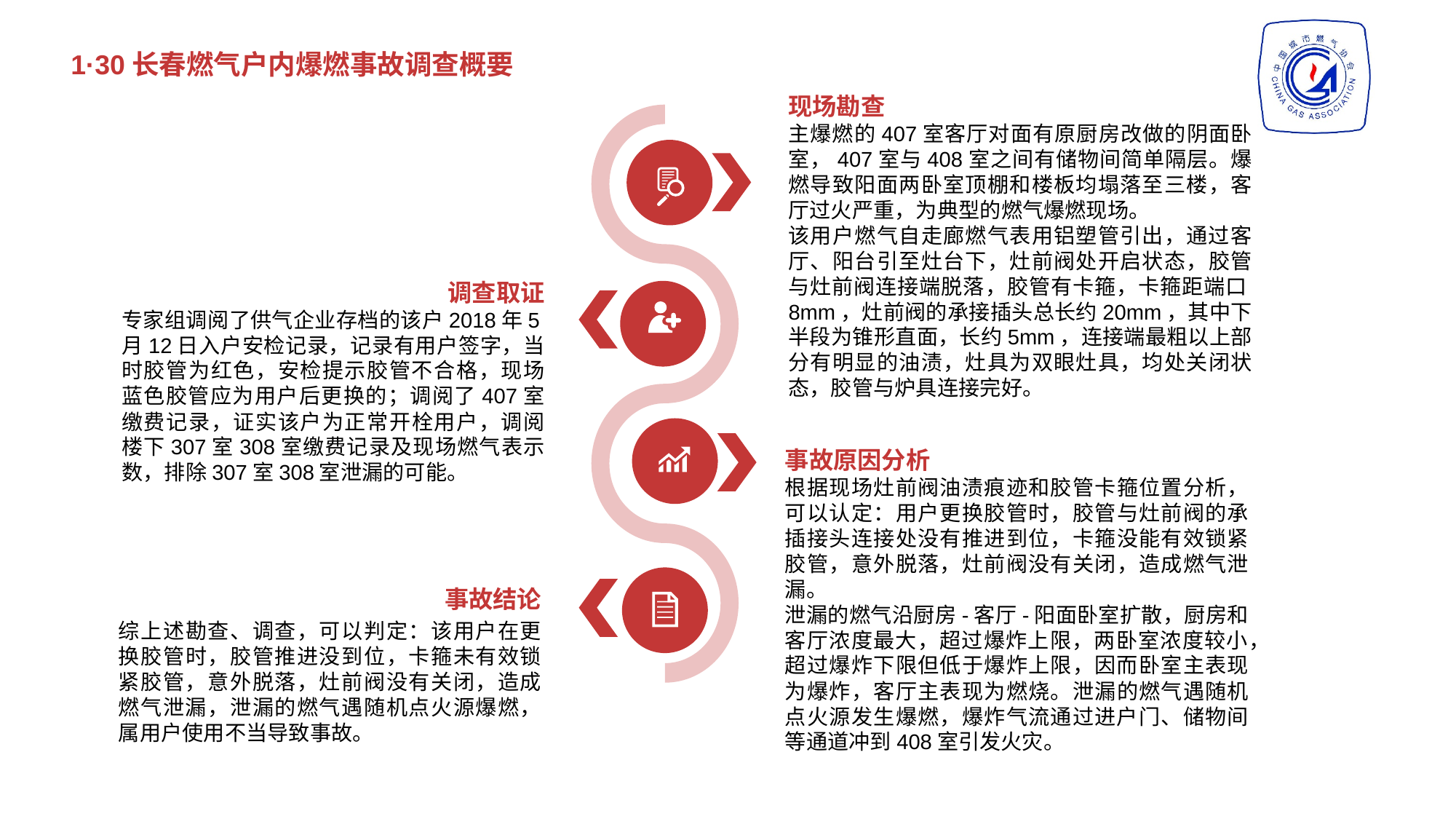

1·30长春燃气户内爆燃事故调查概要
现场勘查
主爆燃的407室客厅对面有原厨房改做的阴面卧室，407室与408室之间有储物间简单隔层。爆燃导致阳面两卧室顶棚和楼板均塌落至三楼，客厅过火严重，为典型的燃气爆燃现场。
该用户燃气自走廊燃气表用铝塑管引出，通过客厅、阳台引至灶台下，灶前阀处开启状态，胶管与灶前阀连接端脱落，胶管有卡箍，卡箍距端口8mm，灶前阀的承接插头总长约20mm，其中下半段为锥形直面，长约5mm，连接端最粗以上部分有明显的油渍，灶具为双眼灶具，均处关闭状态，胶管与炉具连接完好。

调查取证
专家组调阅了供气企业存档的该户2018年5月12日入户安检记录，记录有用户签字，当时胶管为红色，安检提示胶管不合格，现场蓝色胶管应为用户后更换的；调阅了407室缴费记录，证实该户为正常开栓用户，调阅楼下307室308室缴费记录及现场燃气表示数，排除307室308室泄漏的可能。

事故原因分析
根据现场灶前阀油渍痕迹和胶管卡箍位置分析，可以认定：用户更换胶管时，胶管与灶前阀的承插接头连接处没有推进到位，卡箍没能有效锁紧胶管，意外脱落，灶前阀没有关闭，造成燃气泄漏。
泄漏的燃气沿厨房-客厅-阳面卧室扩散，厨房和客厅浓度最大，超过爆炸上限，两卧室浓度较小，超过爆炸下限但低于爆炸上限，因而卧室主表现为爆炸，客厅主表现为燃烧。泄漏的燃气遇随机点火源发生爆燃，爆炸气流通过进户门、储物间等通道冲到408室引发火灾。

事故结论
综上述勘查、调查，可以判定：该用户在更换胶管时，胶管推进没到位，卡箍未有效锁紧胶管，意外脱落，灶前阀没有关闭，造成燃气泄漏，泄漏的燃气遇随机点火源爆燃，属用户使用不当导致事故。